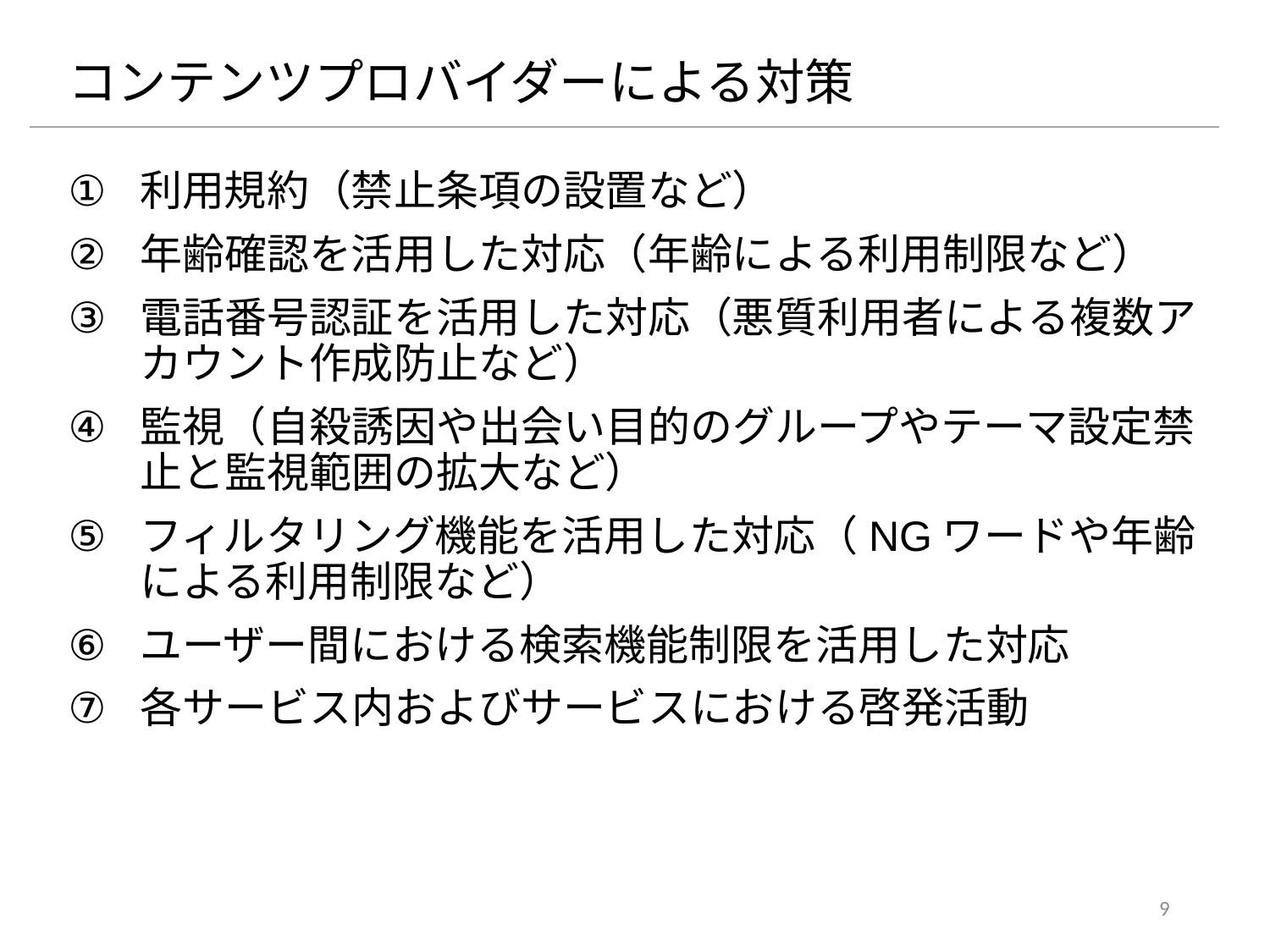

コンテンツプロバイダーによる対策
利用規約（禁止条項の設置など）
年齢確認を活用した対応（年齢による利用制限など）
電話番号認証を活用した対応（悪質利用者による複数アカウント作成防止など）
監視（自殺誘因や出会い目的のグループやテーマ設定禁止と監視範囲の拡大など）
フィルタリング機能を活用した対応（NGワードや年齢による利用制限など）
ユーザー間における検索機能制限を活用した対応
各サービス内およびサービスにおける啓発活動
9